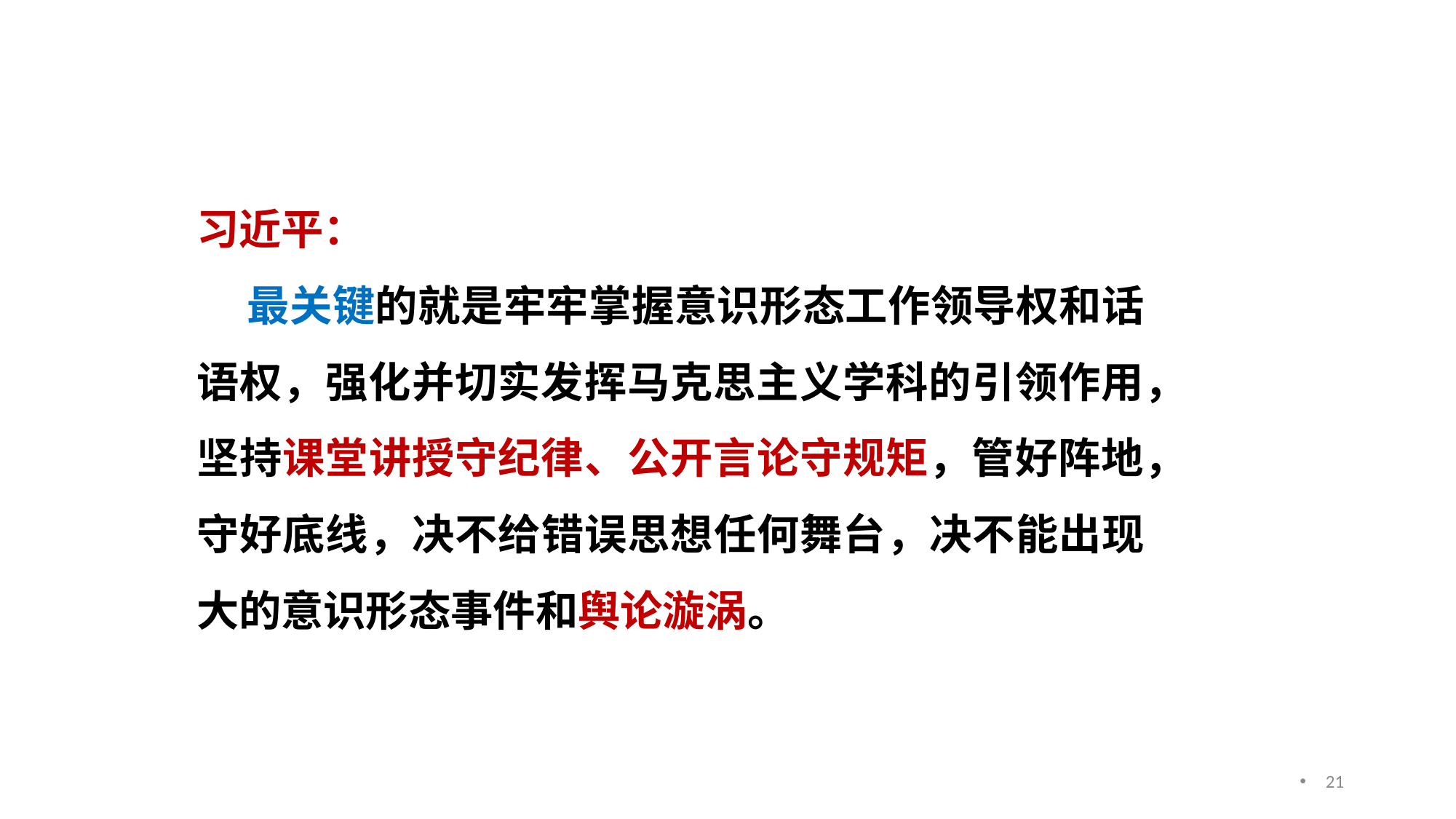

习近平：
    最关键的就是牢牢掌握意识形态工作领导权和话语权，强化并切实发挥马克思主义学科的引领作用，坚持课堂讲授守纪律、公开言论守规矩，管好阵地，守好底线，决不给错误思想任何舞台，决不能出现大的意识形态事件和舆论漩涡。
21